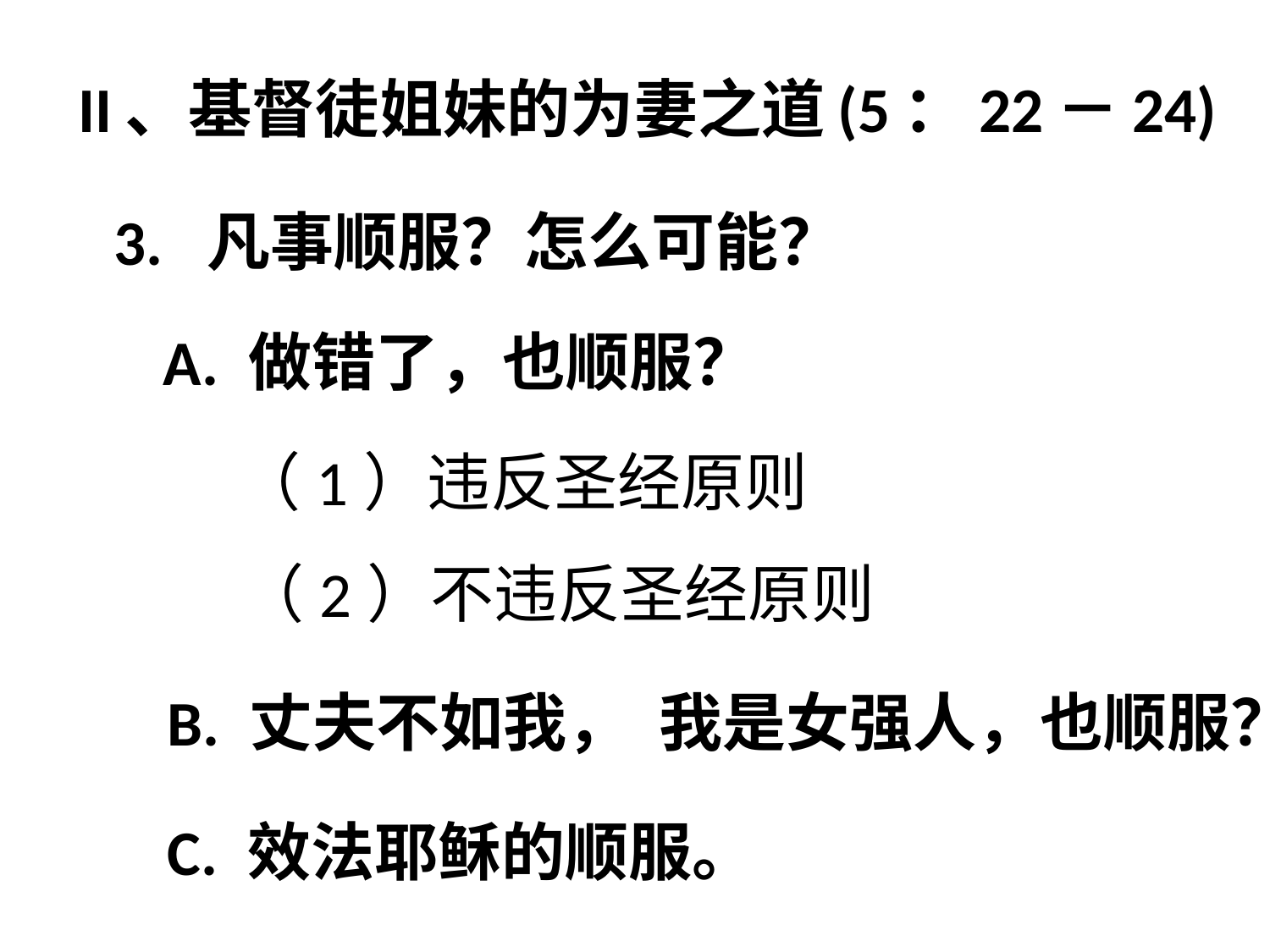

# II、基督徒姐妹的为妻之道(5：22－24)
3.  凡事顺服？怎么可能？
A. 做错了，也顺服？
（1）违反圣经原则
（2）不违反圣经原则
B. 丈夫不如我，  我是女强人，也顺服？
C. 效法耶稣的顺服。